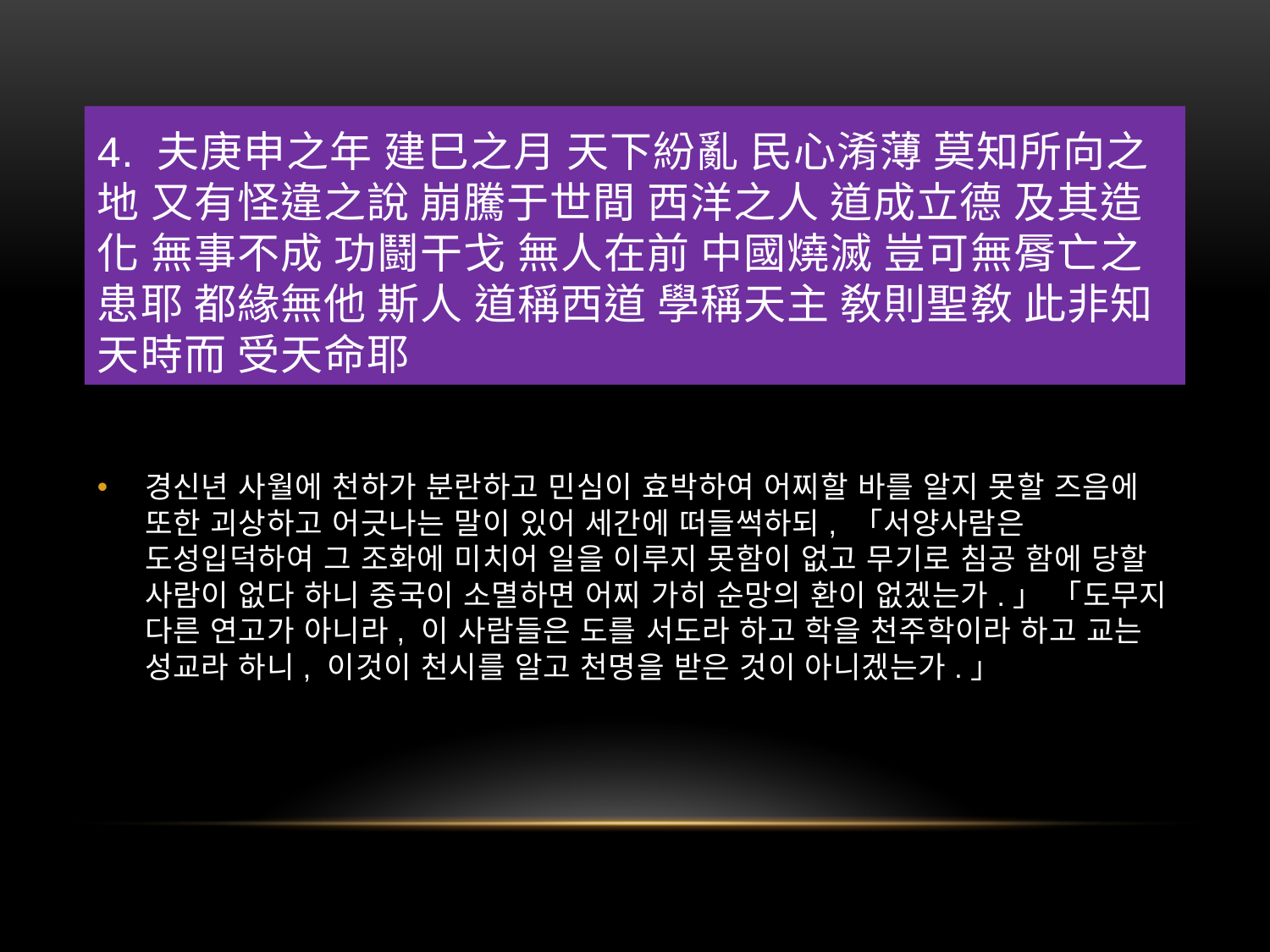

# 4. 夫庚申之年 建巳之月 天下紛亂 民心淆薄 莫知所向之地 又有怪違之說 崩騰于世間 西洋之人 道成立德 及其造化 無事不成 功鬪干戈 無人在前 中國燒滅 豈可無脣亡之患耶 都緣無他 斯人 道稱西道 學稱天主 敎則聖敎 此非知天時而 受天命耶
경신년 사월에 천하가 분란하고 민심이 효박하여 어찌할 바를 알지 못할 즈음에 또한 괴상하고 어긋나는 말이 있어 세간에 떠들썩하되, 「서양사람은 도성입덕하여 그 조화에 미치어 일을 이루지 못함이 없고 무기로 침공 함에 당할 사람이 없다 하니 중국이 소멸하면 어찌 가히 순망의 환이 없겠는가.」 「도무지 다른 연고가 아니라, 이 사람들은 도를 서도라 하고 학을 천주학이라 하고 교는 성교라 하니, 이것이 천시를 알고 천명을 받은 것이 아니겠는가.」